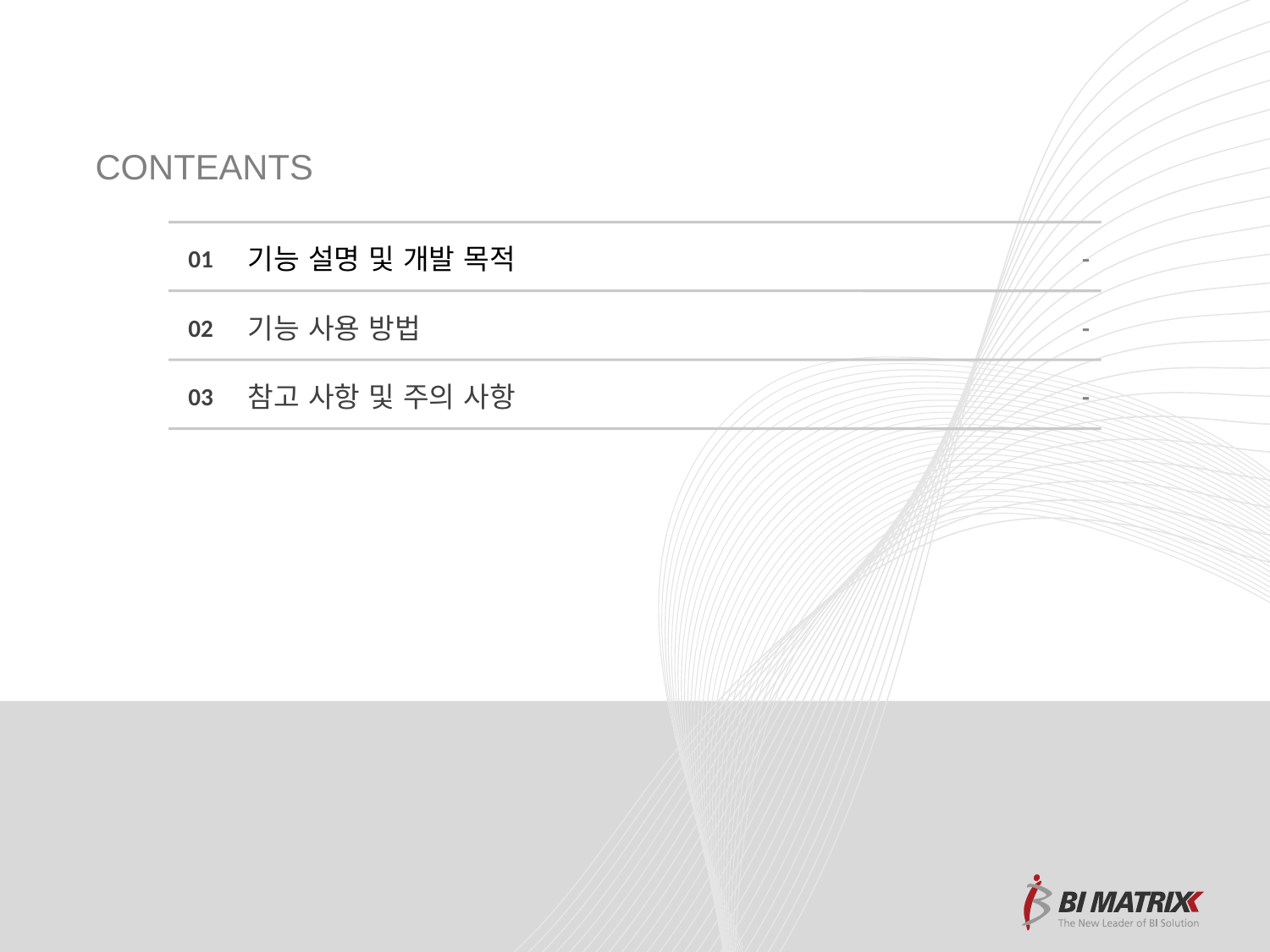

기능 설명 및 개발 목적
01
-

기능 사용 방법
02
-

참고 사항 및 주의 사항
03
-